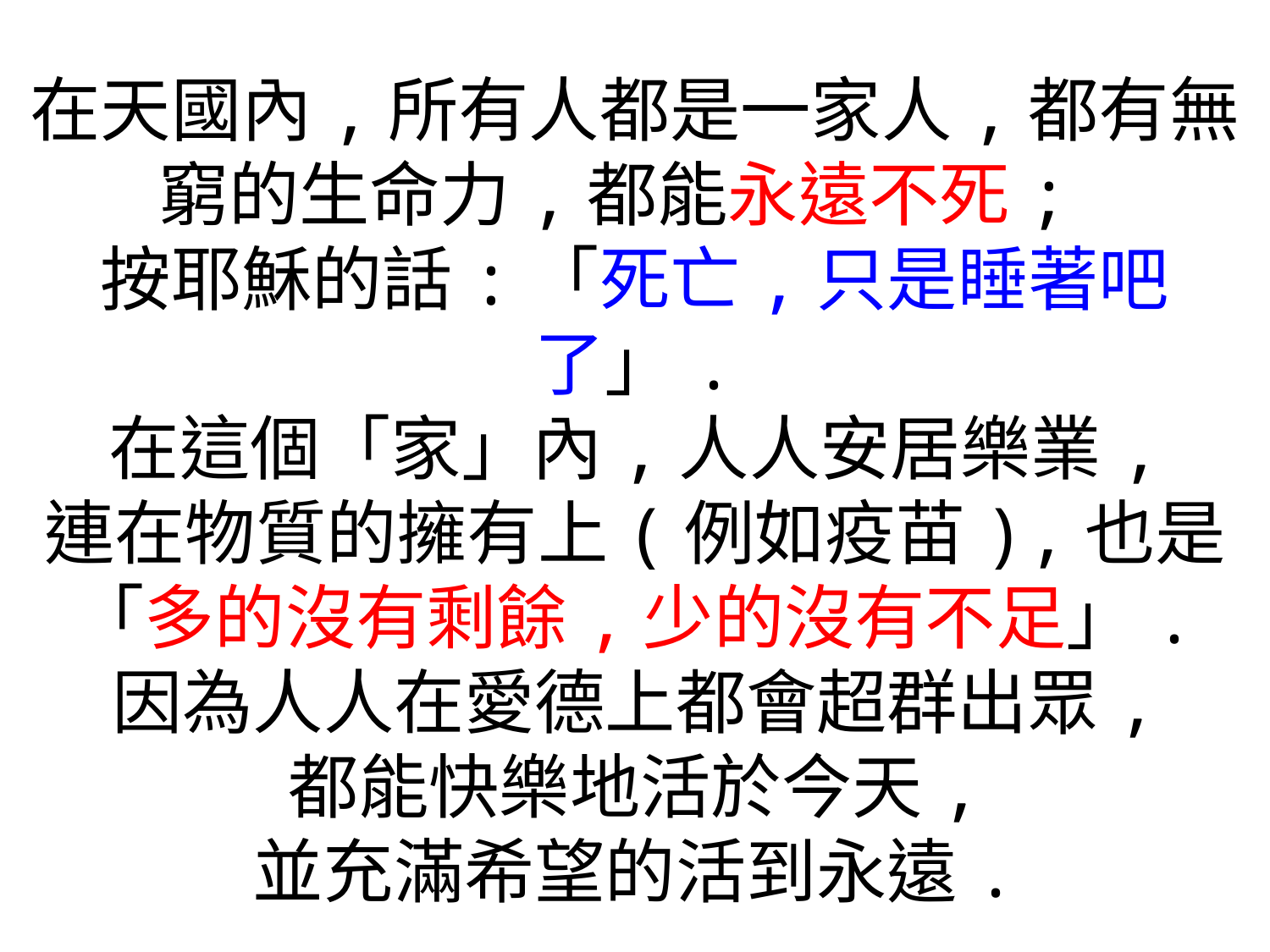

在天國內,所有人都是一家人,都有無窮的生命力,都能永遠不死;
按耶穌的話:「死亡,只是睡著吧了」.
在這個「家」內,人人安居樂業,
連在物質的擁有上(例如疫苗),也是
「多的沒有剩餘,少的沒有不足」.
因為人人在愛德上都會超群出眾,
都能快樂地活於今天,
並充滿希望的活到永遠.